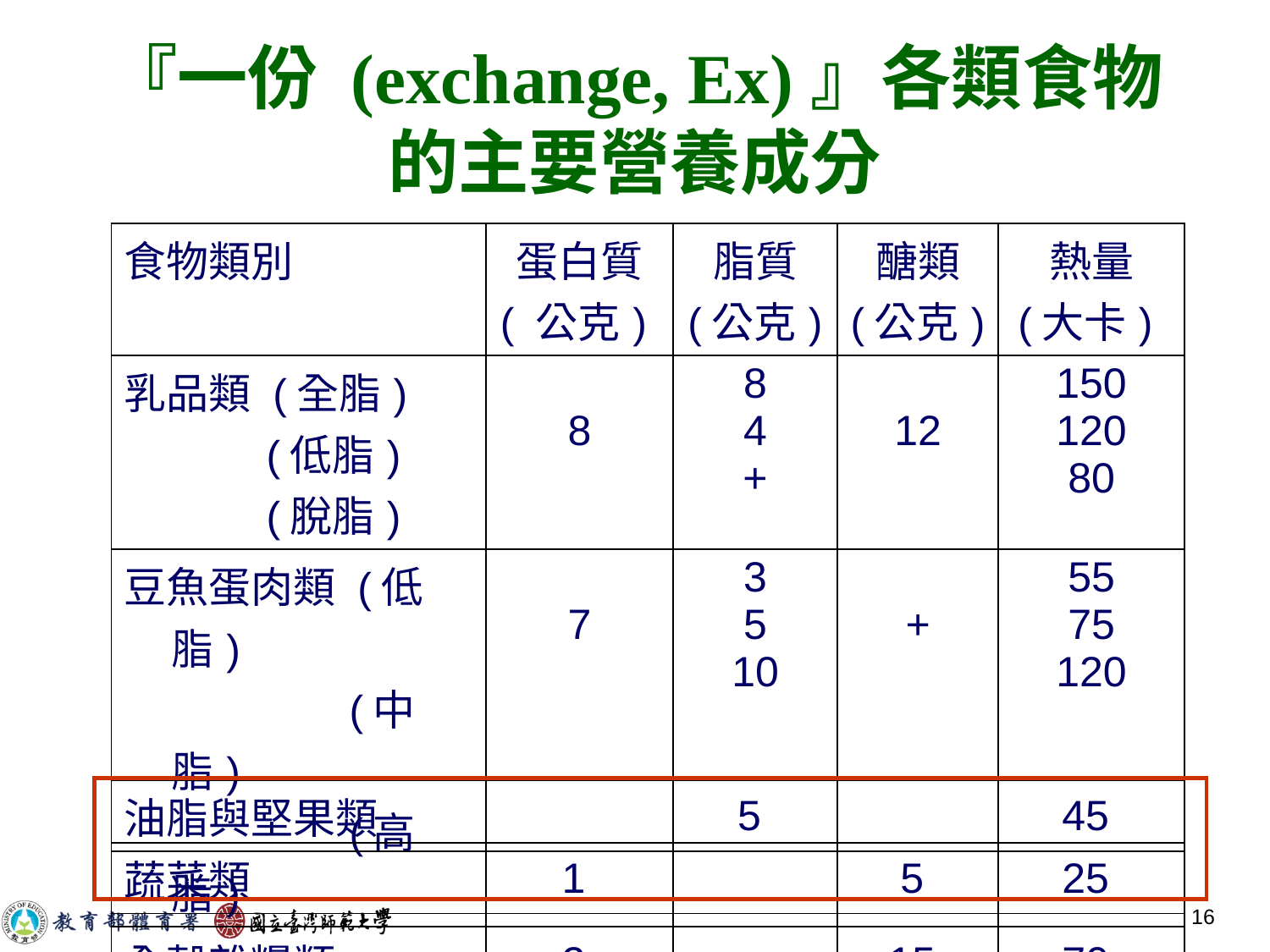

『一份 (exchange, Ex)』各類食物的主要營養成分
| 食物類別 | 蛋白質 ( 公克) | 脂質 (公克) | 醣類 (公克) | 熱量 (大卡) |
| --- | --- | --- | --- | --- |
| 乳品類 (全脂) (低脂) (脫脂) | 8 | 8 4 + | 12 | 150 120 80 |
| 豆魚蛋肉類 (低脂) (中脂) (高脂) | 7 | 3 5 10 | + | 55 75 120 |
| 全榖雜糧類 | 2 | + | 15 | 70 |
| 水果類 | + |  | 15 | 60 |

| 油脂與堅果類 |  | 5 |  | 45 |
| --- | --- | --- | --- | --- |
| 蔬菜類 | 1 |  | 5 | 25 |
| --- | --- | --- | --- | --- |
16